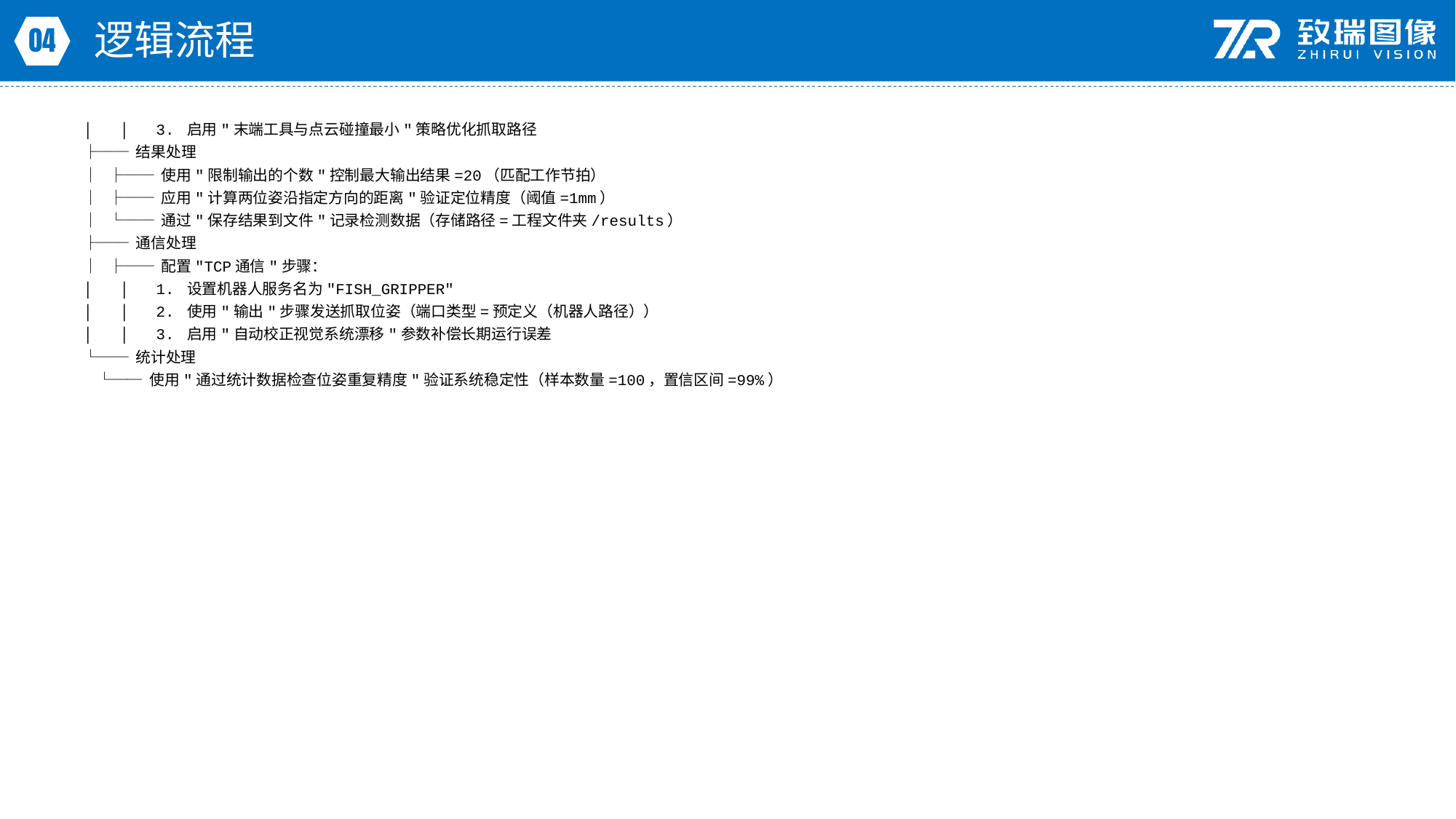

逻辑流程
04

│   │   3. 启用"末端工具与点云碰撞最小"策略优化抓取路径
├── 结果处理
│   ├── 使用"限制输出的个数"控制最大输出结果=20（匹配工作节拍）
│   ├── 应用"计算两位姿沿指定方向的距离"验证定位精度（阈值=1mm）
│   └── 通过"保存结果到文件"记录检测数据（存储路径=工程文件夹/results）
├── 通信处理
│   ├── 配置"TCP通信"步骤：
│   │   1. 设置机器人服务名为"FISH_GRIPPER"
│   │   2. 使用"输出"步骤发送抓取位姿（端口类型=预定义（机器人路径））
│   │   3. 启用"自动校正视觉系统漂移"参数补偿长期运行误差
└── 统计处理
    └── 使用"通过统计数据检查位姿重复精度"验证系统稳定性（样本数量=100，置信区间=99%）